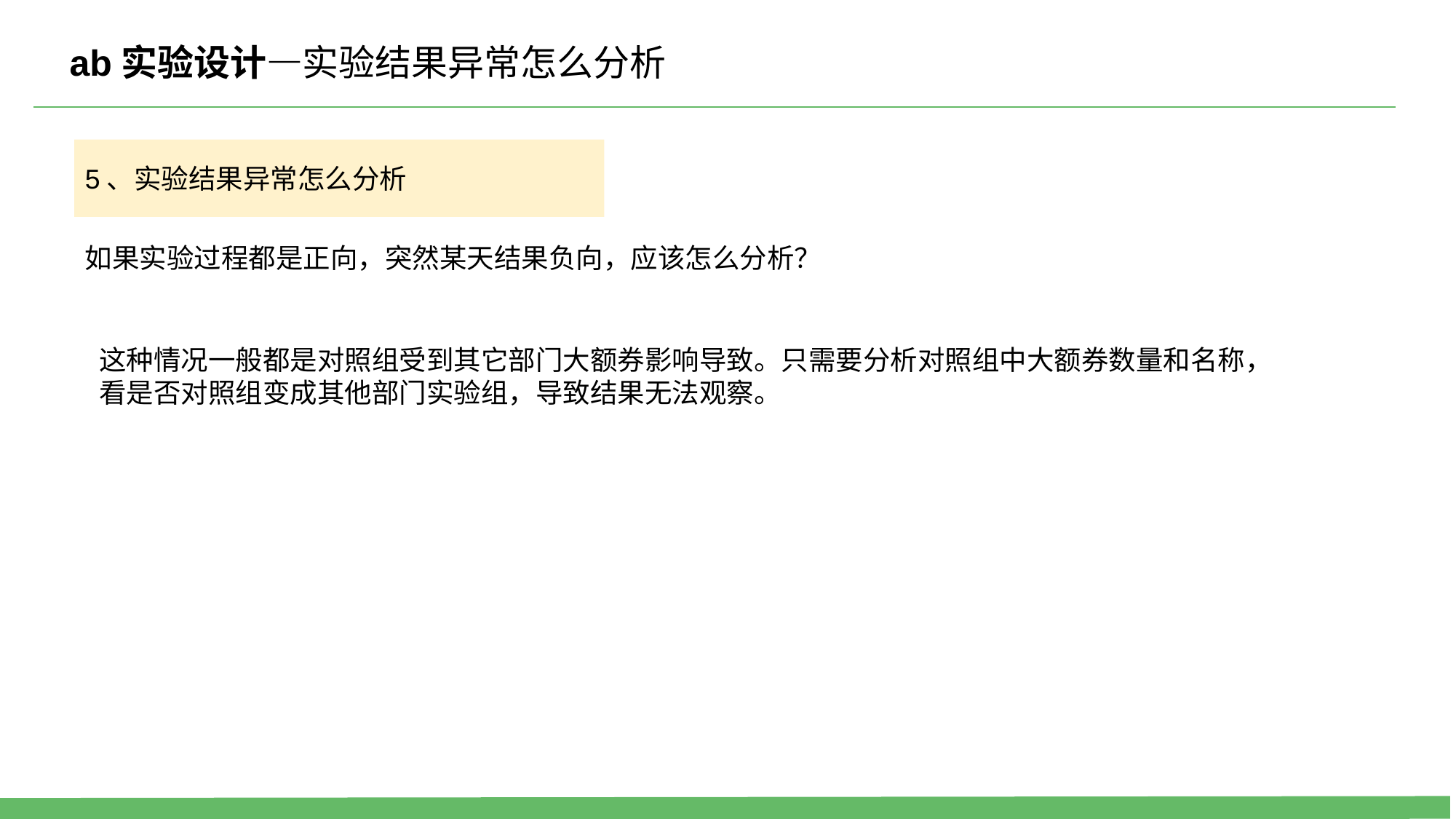

ab实验设计—实验结果异常怎么分析
5、实验结果异常怎么分析
如果实验过程都是正向，突然某天结果负向，应该怎么分析？
这种情况一般都是对照组受到其它部门大额券影响导致。只需要分析对照组中大额券数量和名称，看是否对照组变成其他部门实验组，导致结果无法观察。